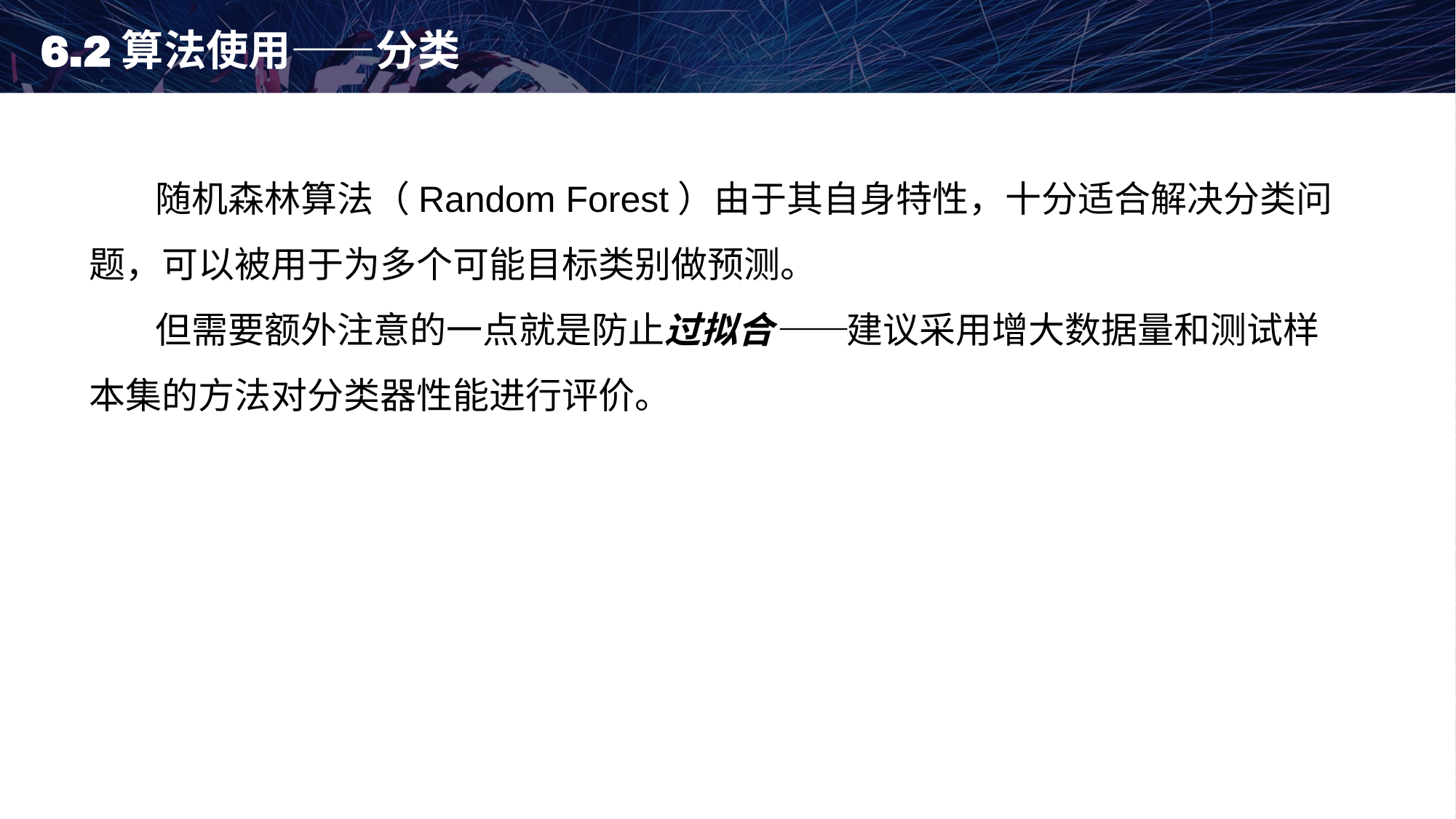

# 6.2算法使用——分类
       随机森林算法（Random Forest）由于其自身特性，十分适合解决分类问题，可以被用于为多个可能目标类别做预测。
       但需要额外注意的一点就是防止过拟合——建议采用增大数据量和测试样本集的方法对分类器性能进行评价。